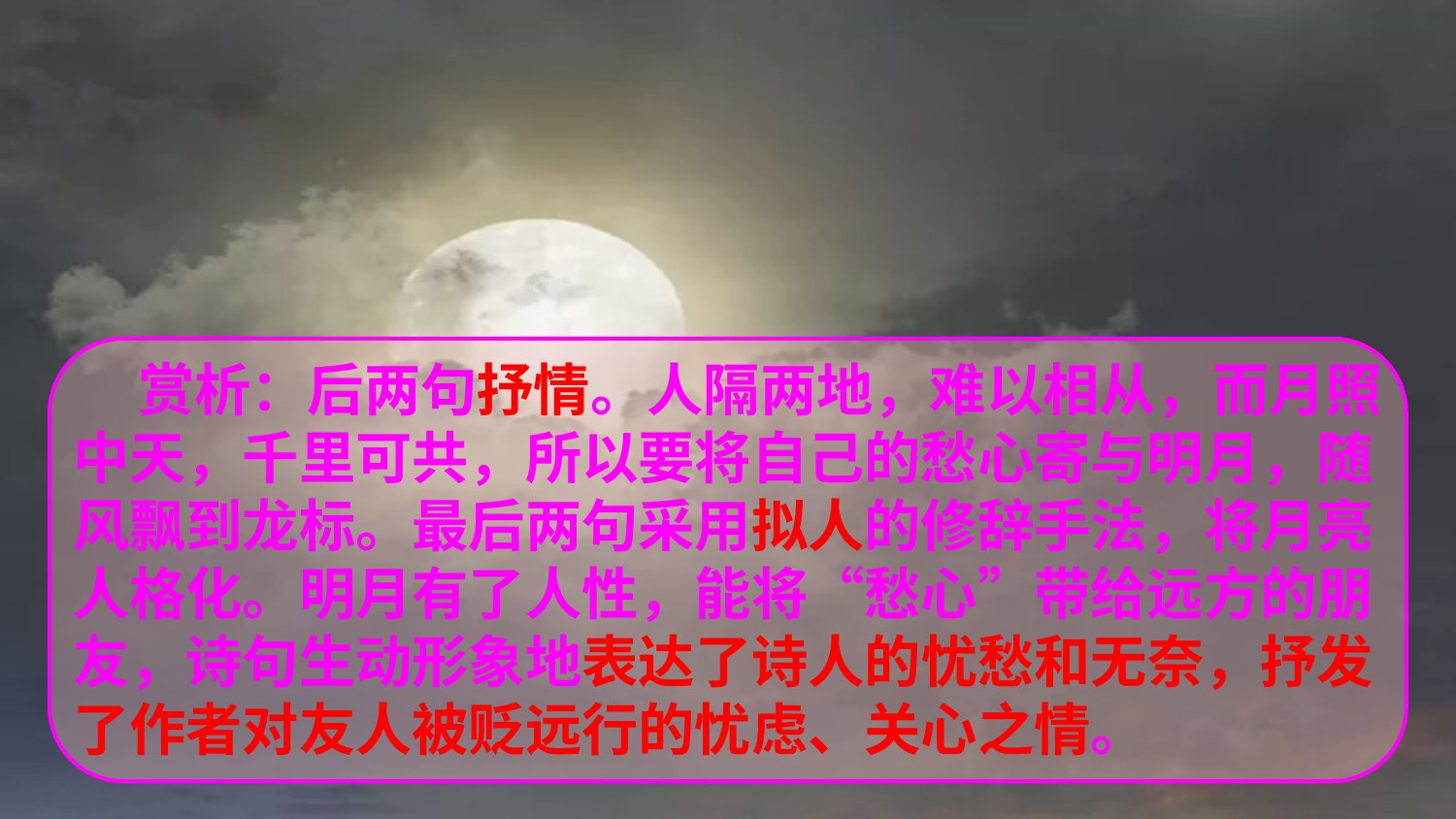

赏析：后两句抒情。人隔两地，难以相从，而月照中天，千里可共，所以要将自己的愁心寄与明月，随风飘到龙标。最后两句采用拟人的修辞手法，将月亮人格化。明月有了人性，能将“愁心”带给远方的朋友，诗句生动形象地表达了诗人的忧愁和无奈，抒发了作者对友人被贬远行的忧虑、关心之情。